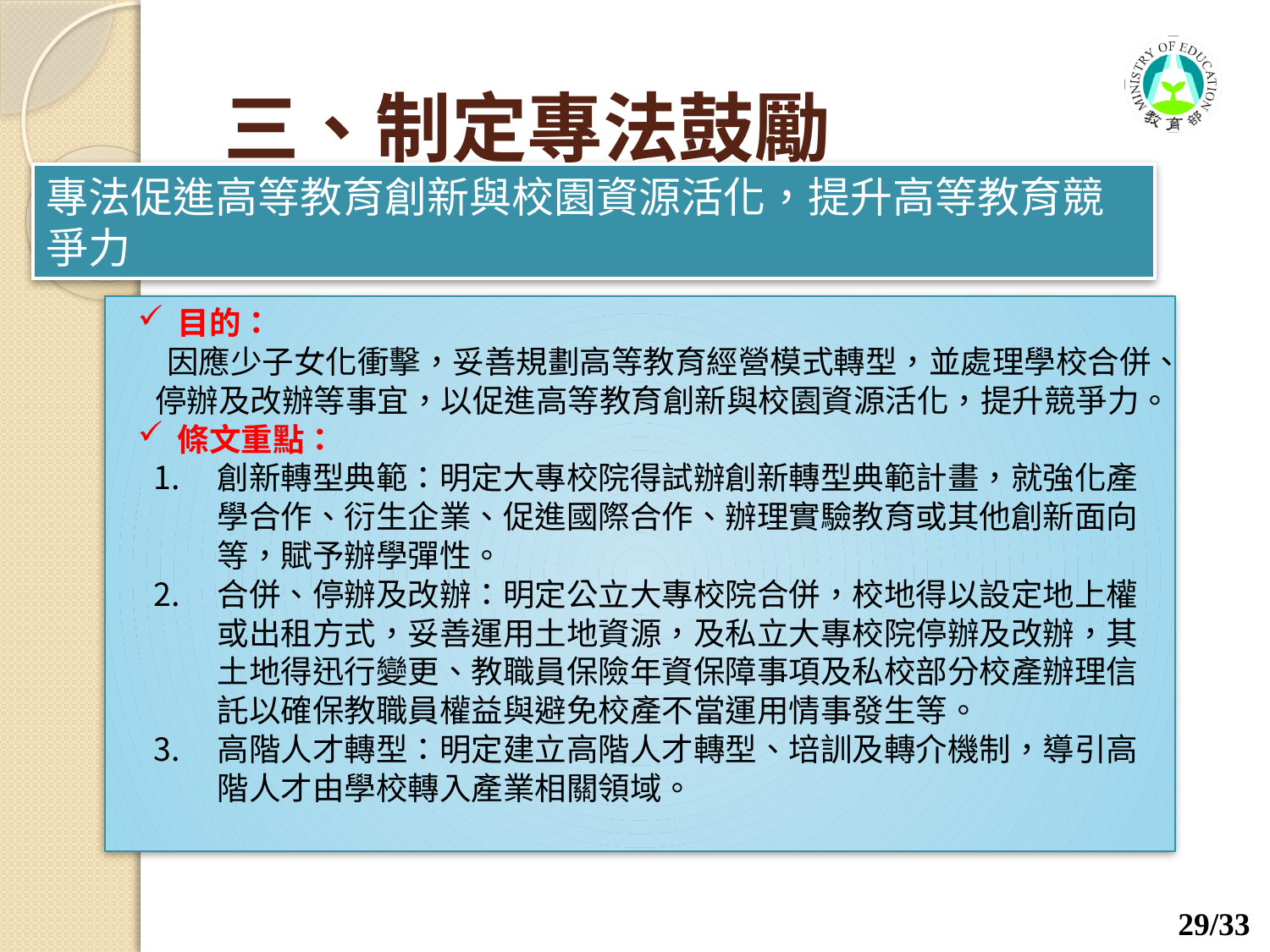

# 三、制定專法鼓勵
專法促進高等教育創新與校園資源活化，提升高等教育競爭力
目的：
   因應少子女化衝擊，妥善規劃高等教育經營模式轉型，並處理學校合併、停辦及改辦等事宜，以促進高等教育創新與校園資源活化，提升競爭力。
條文重點：
創新轉型典範：明定大專校院得試辦創新轉型典範計畫，就強化產學合作、衍生企業、促進國際合作、辦理實驗教育或其他創新面向等，賦予辦學彈性。
合併、停辦及改辦：明定公立大專校院合併，校地得以設定地上權或出租方式，妥善運用土地資源，及私立大專校院停辦及改辦，其土地得迅行變更、教職員保險年資保障事項及私校部分校產辦理信託以確保教職員權益與避免校產不當運用情事發生等。
高階人才轉型：明定建立高階人才轉型、培訓及轉介機制，導引高階人才由學校轉入產業相關領域。